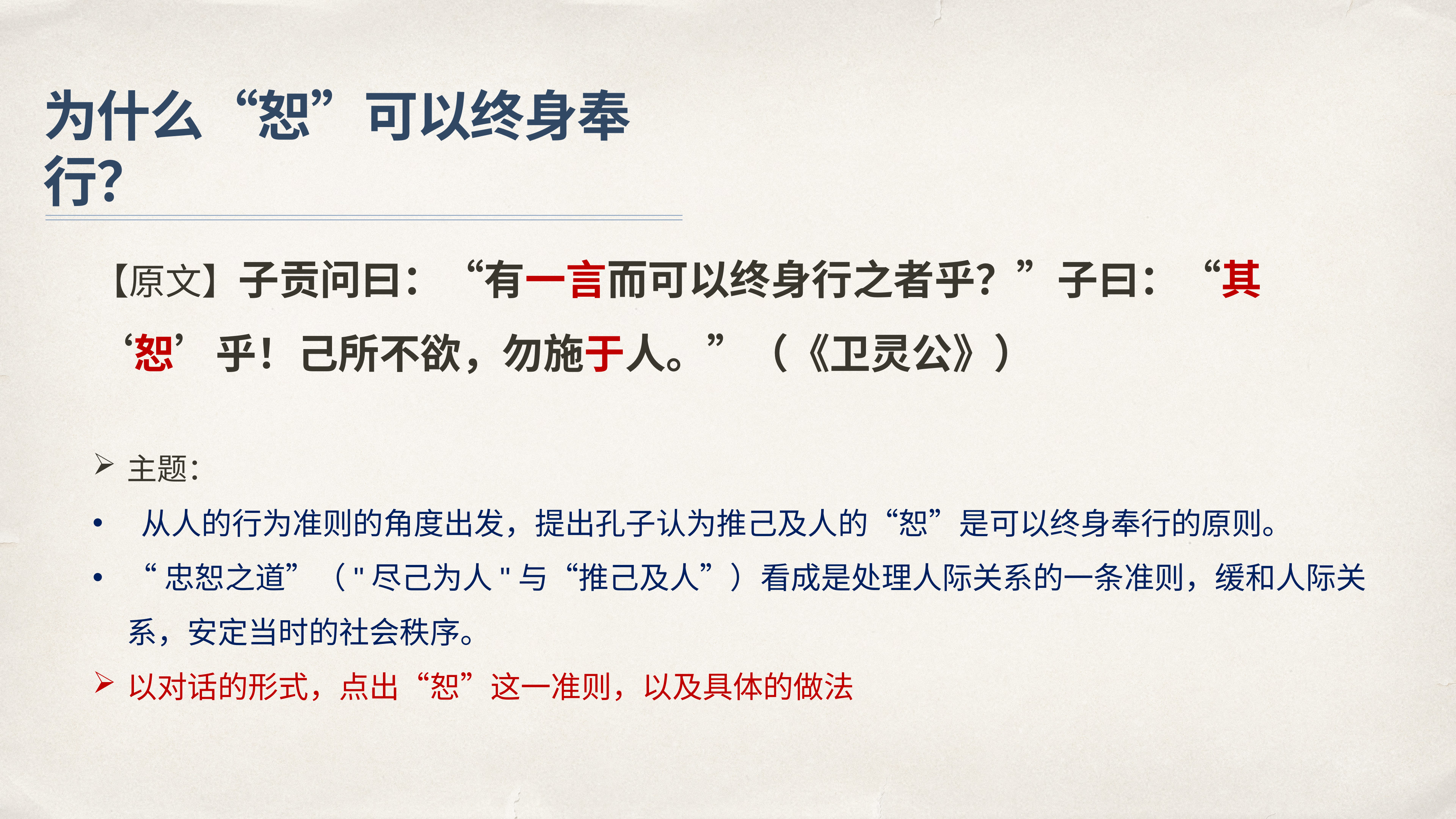

# 为什么“恕”可以终身奉行？

【原文】子贡问曰：“有一言而可以终身行之者乎？”子曰：“其‘恕’乎！己所不欲，勿施于人。”（《卫灵公》）

主题：
 从人的行为准则的角度出发，提出孔子认为推己及人的“恕”是可以终身奉行的原则。
“忠恕之道”（"尽己为人"与“推己及人”）看成是处理人际关系的一条准则，缓和人际关系，安定当时的社会秩序。
以对话的形式，点出“恕”这一准则，以及具体的做法